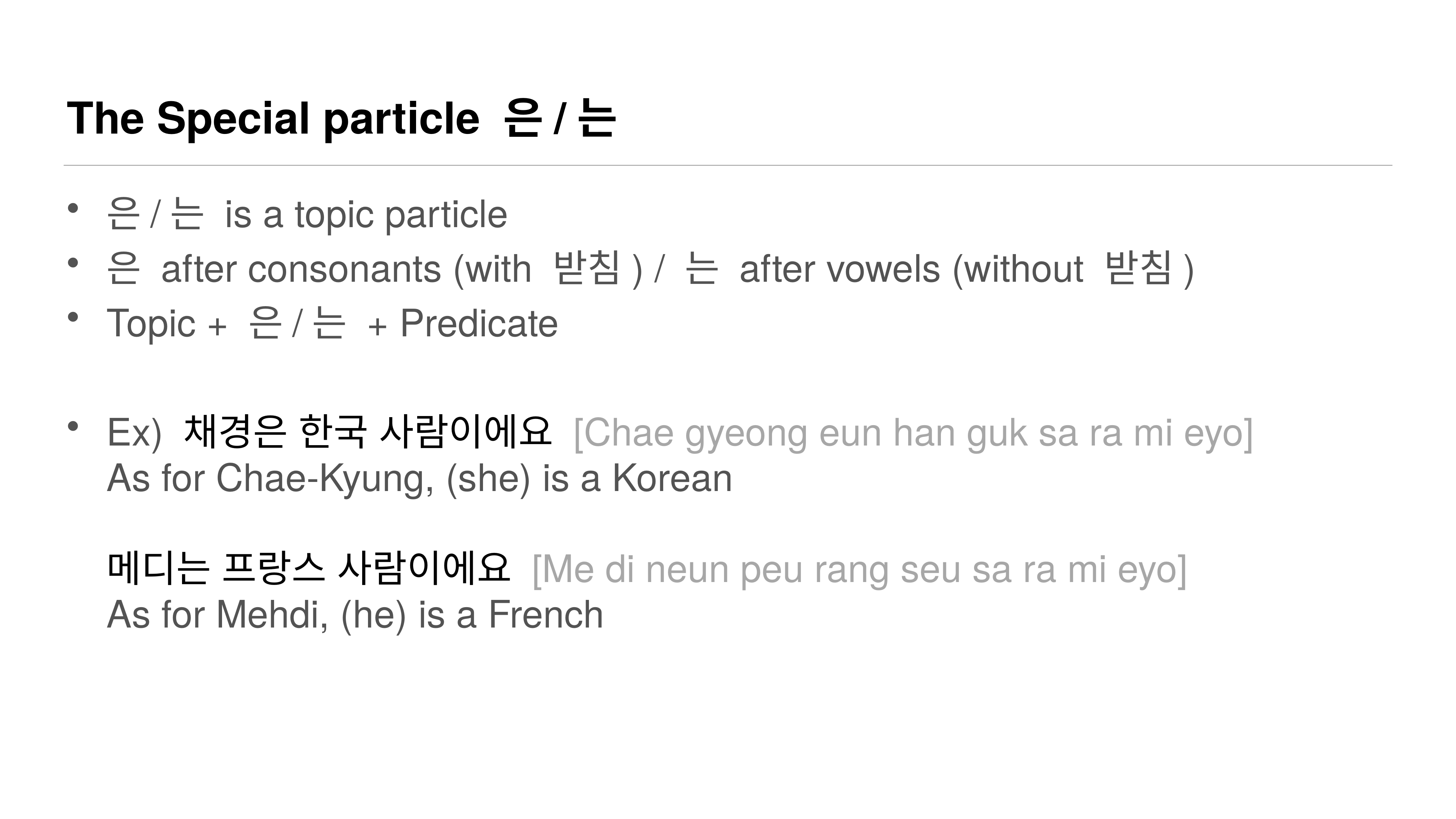

# The Special particle 은/는
은/는 is a topic particle
은 after consonants (with 받침) / 는 after vowels (without 받침)
Topic + 은/는 + Predicate

Ex) 채경은 한국 사람이에요 [Chae gyeong eun han guk sa ra mi eyo]
As for Chae-Kyung, (she) is a Korean
메디는 프랑스 사람이에요 [Me di neun peu rang seu sa ra mi eyo]
As for Mehdi, (he) is a French